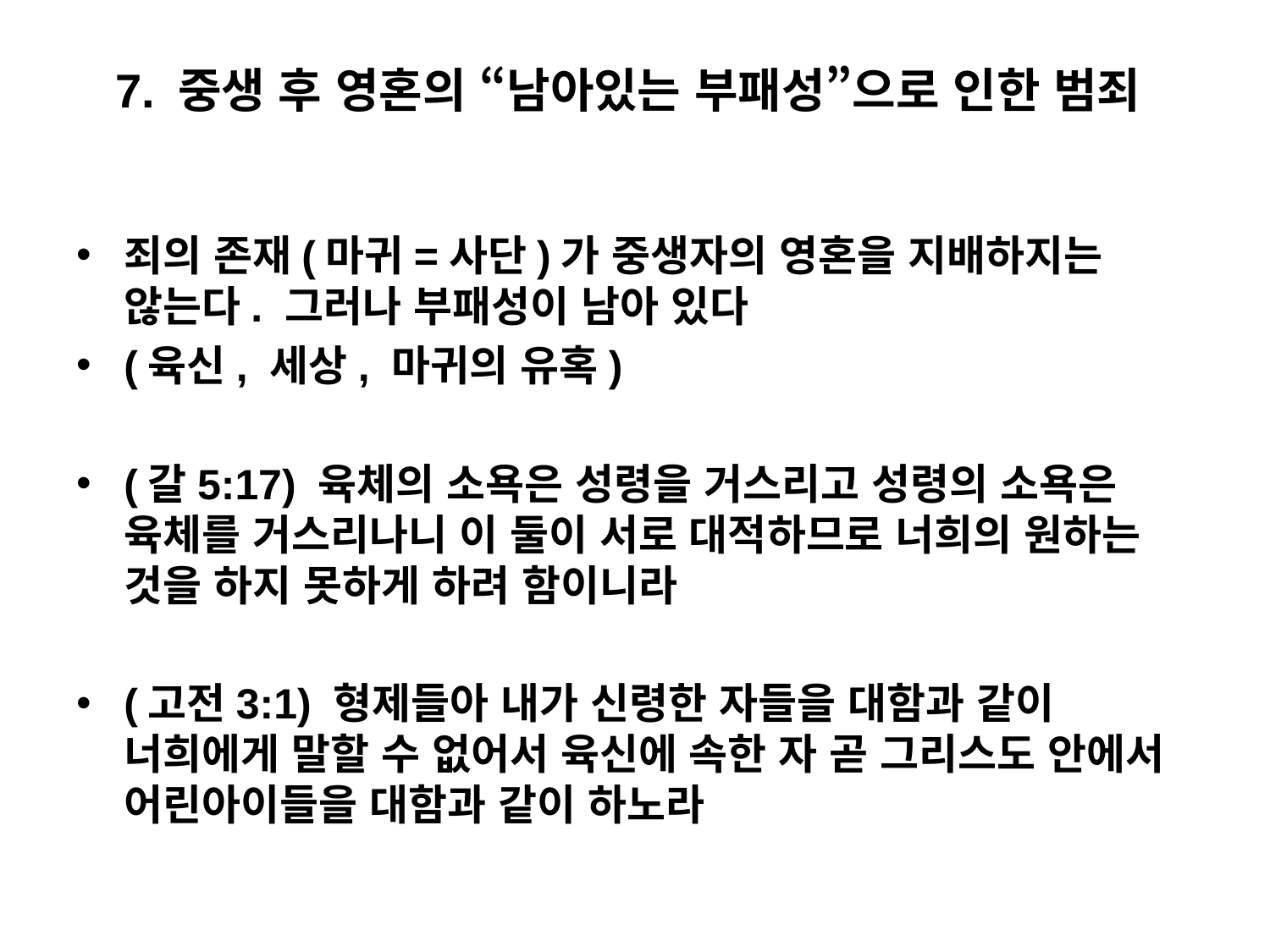

# 7. 중생 후 영혼의 “남아있는 부패성”으로 인한 범죄
죄의 존재(마귀=사단)가 중생자의 영혼을 지배하지는 않는다. 그러나 부패성이 남아 있다
(육신, 세상, 마귀의 유혹)

(갈5:17) 육체의 소욕은 성령을 거스리고 성령의 소욕은 육체를 거스리나니 이 둘이 서로 대적하므로 너희의 원하는 것을 하지 못하게 하려 함이니라

(고전3:1) 형제들아 내가 신령한 자들을 대함과 같이 너희에게 말할 수 없어서 육신에 속한 자 곧 그리스도 안에서 어린아이들을 대함과 같이 하노라